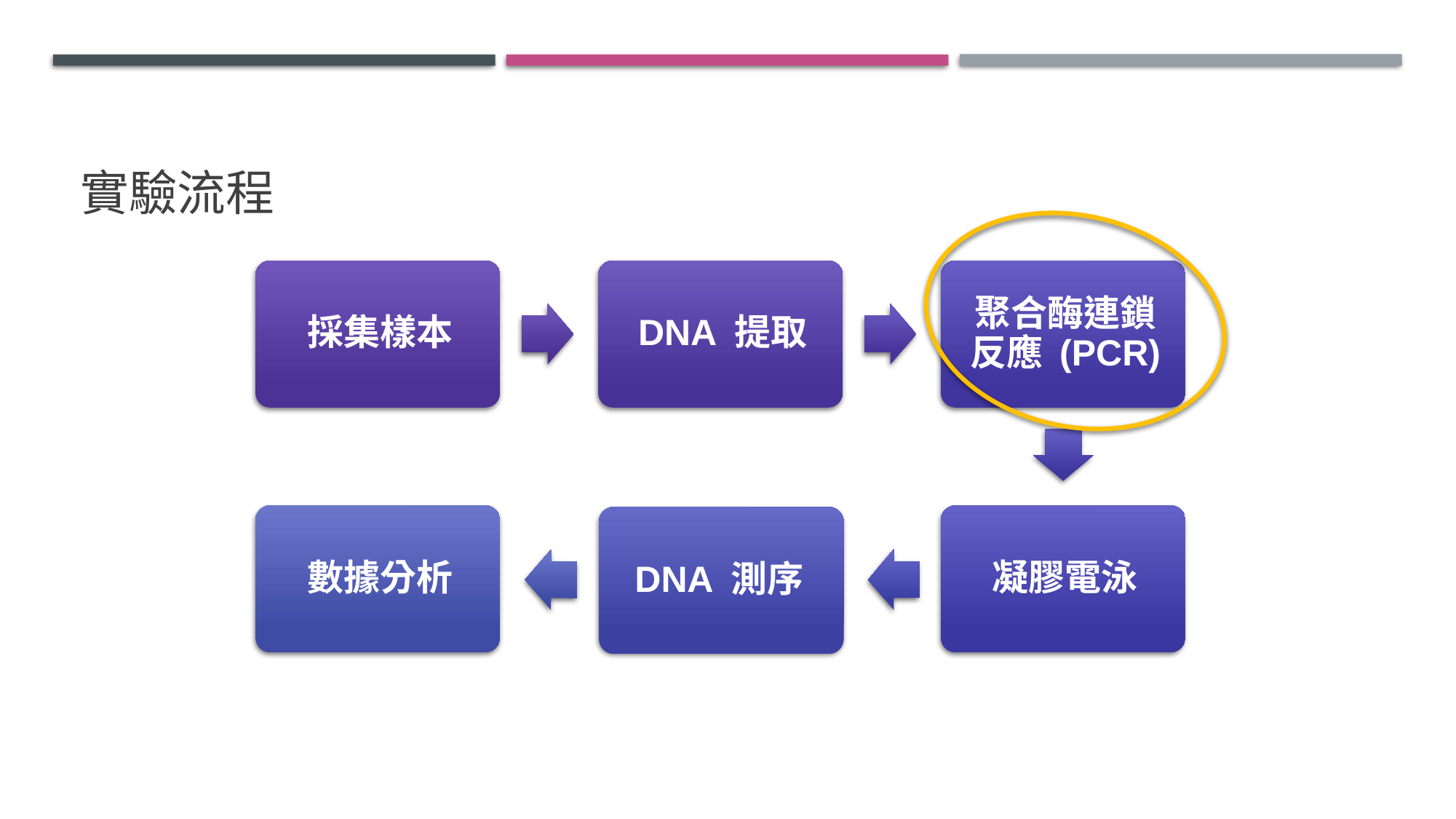

# 實驗流程
採集樣本

DNA 提取

聚合酶連鎖反應 (PCR)

凝膠電泳

DNA 測序

數據分析